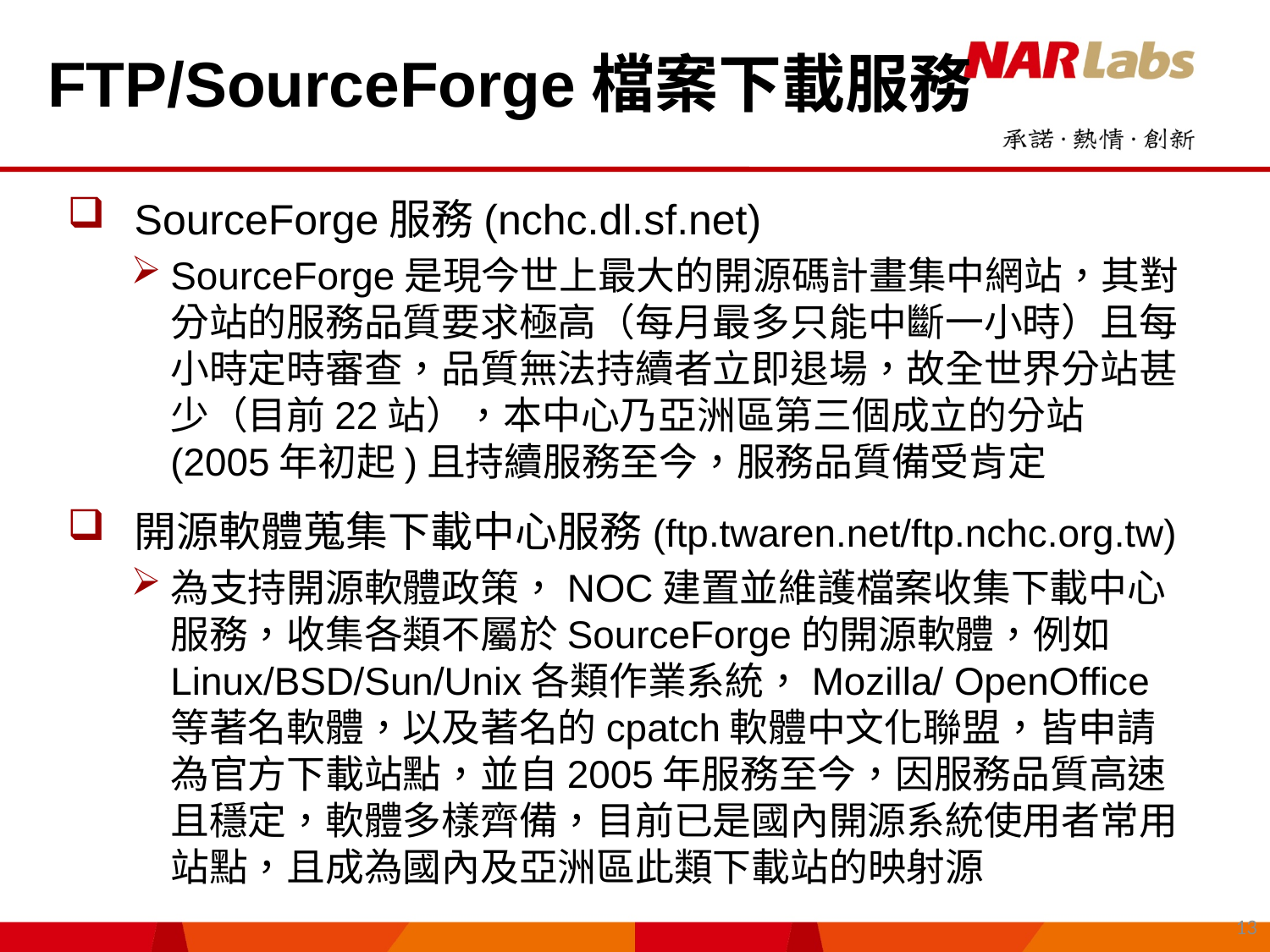

FTP/SourceForge檔案下載服務
SourceForge服務(nchc.dl.sf.net)
SourceForge是現今世上最大的開源碼計畫集中網站，其對分站的服務品質要求極高（每月最多只能中斷一小時）且每小時定時審查，品質無法持續者立即退場，故全世界分站甚少（目前22站），本中心乃亞洲區第三個成立的分站(2005年初起)且持續服務至今，服務品質備受肯定
開源軟體蒐集下載中心服務(ftp.twaren.net/ftp.nchc.org.tw)
為支持開源軟體政策，NOC建置並維護檔案收集下載中心服務，收集各類不屬於SourceForge的開源軟體，例如Linux/BSD/Sun/Unix各類作業系統，Mozilla/ OpenOffice等著名軟體，以及著名的cpatch軟體中文化聯盟，皆申請為官方下載站點，並自2005年服務至今，因服務品質高速且穩定，軟體多樣齊備，目前已是國內開源系統使用者常用站點，且成為國內及亞洲區此類下載站的映射源
13